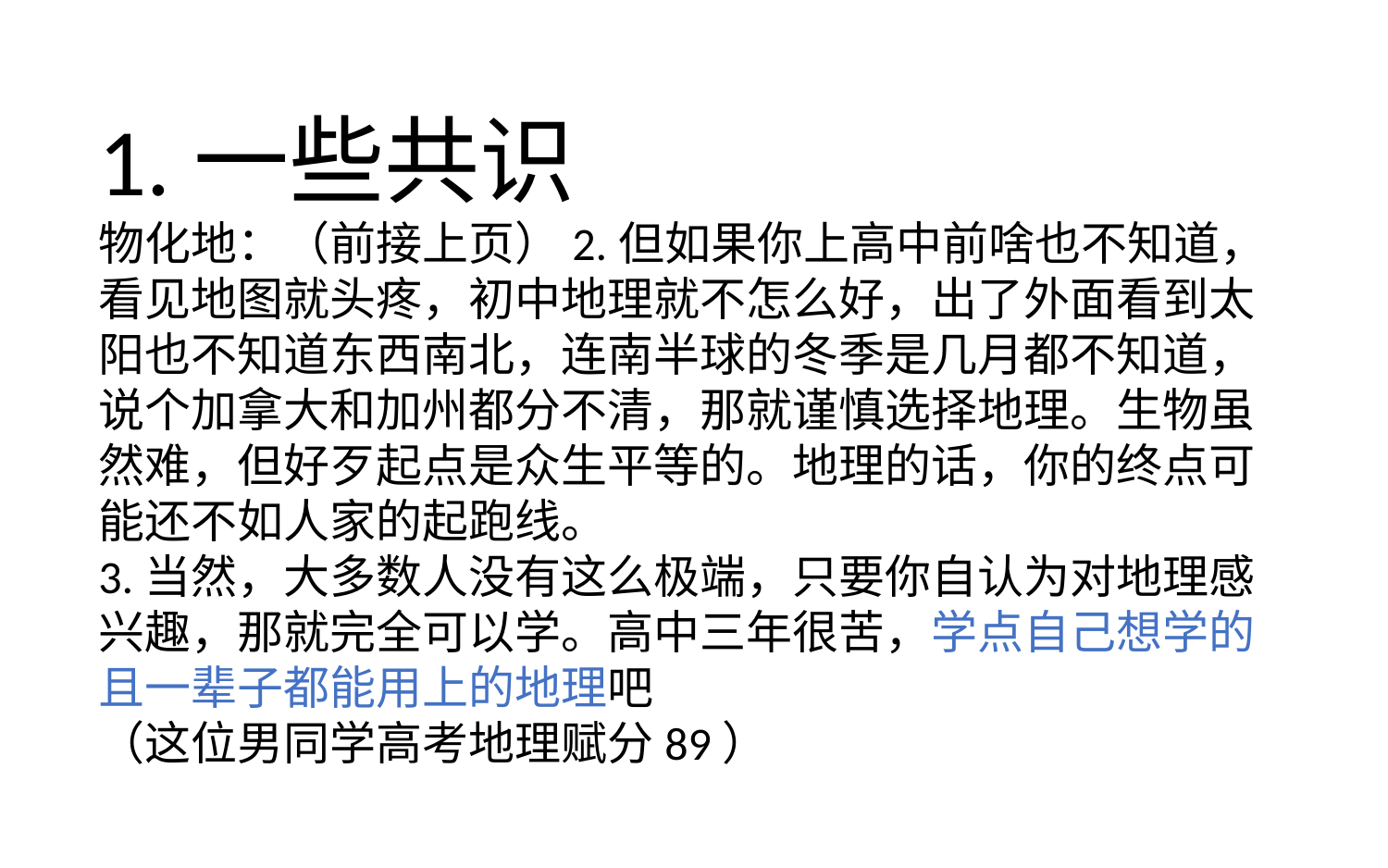

1.一些共识
物化地：（前接上页）2.但如果你上高中前啥也不知道，看见地图就头疼，初中地理就不怎么好，出了外面看到太阳也不知道东西南北，连南半球的冬季是几月都不知道，说个加拿大和加州都分不清，那就谨慎选择地理。生物虽然难，但好歹起点是众生平等的。地理的话，你的终点可能还不如人家的起跑线。
3.当然，大多数人没有这么极端，只要你自认为对地理感兴趣，那就完全可以学。高中三年很苦，学点自己想学的且一辈子都能用上的地理吧
（这位男同学高考地理赋分89）